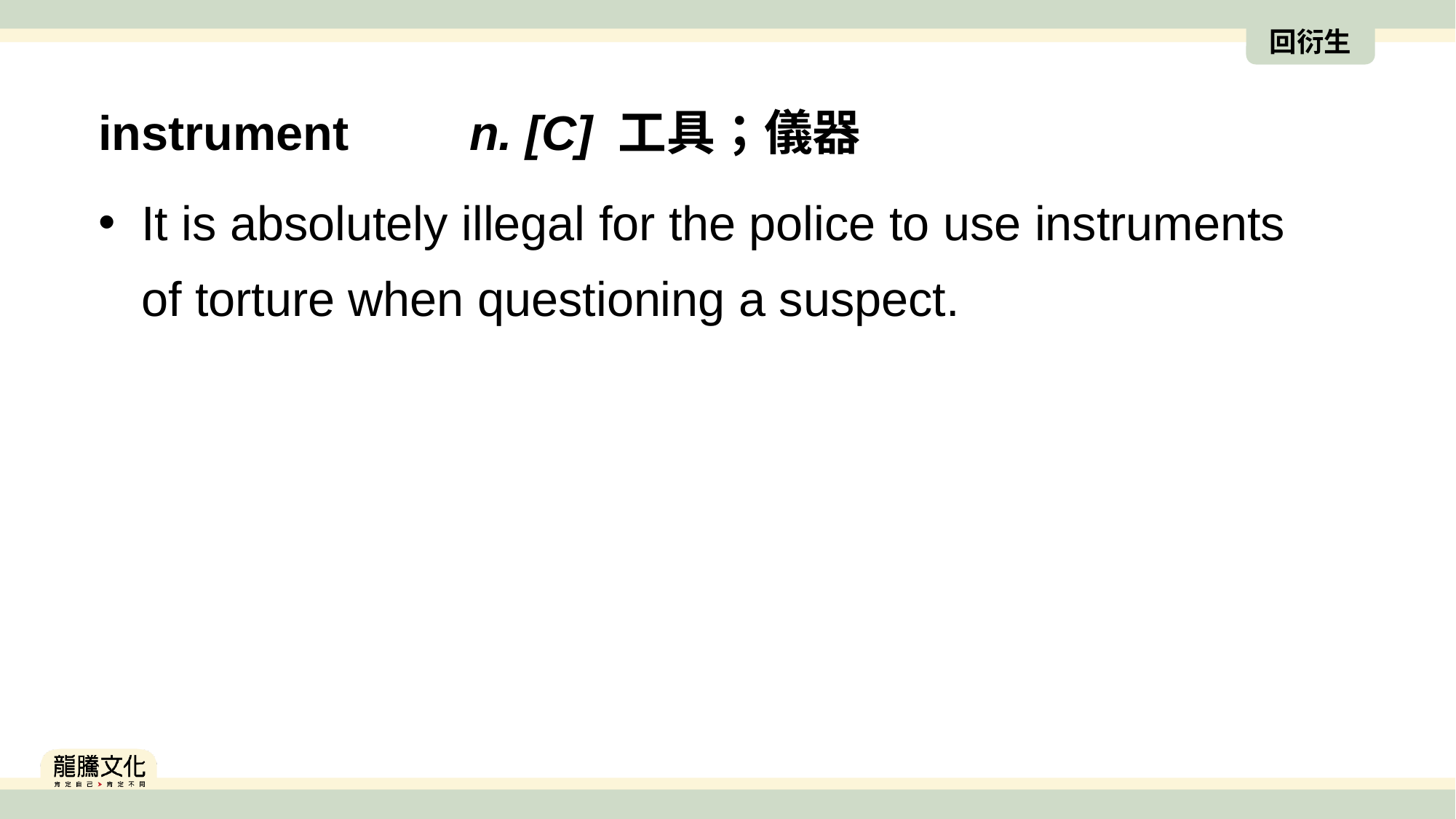

回衍生
instrument　　n. [C] 工具；儀器
It is absolutely illegal for the police to use instruments of torture when questioning a suspect.